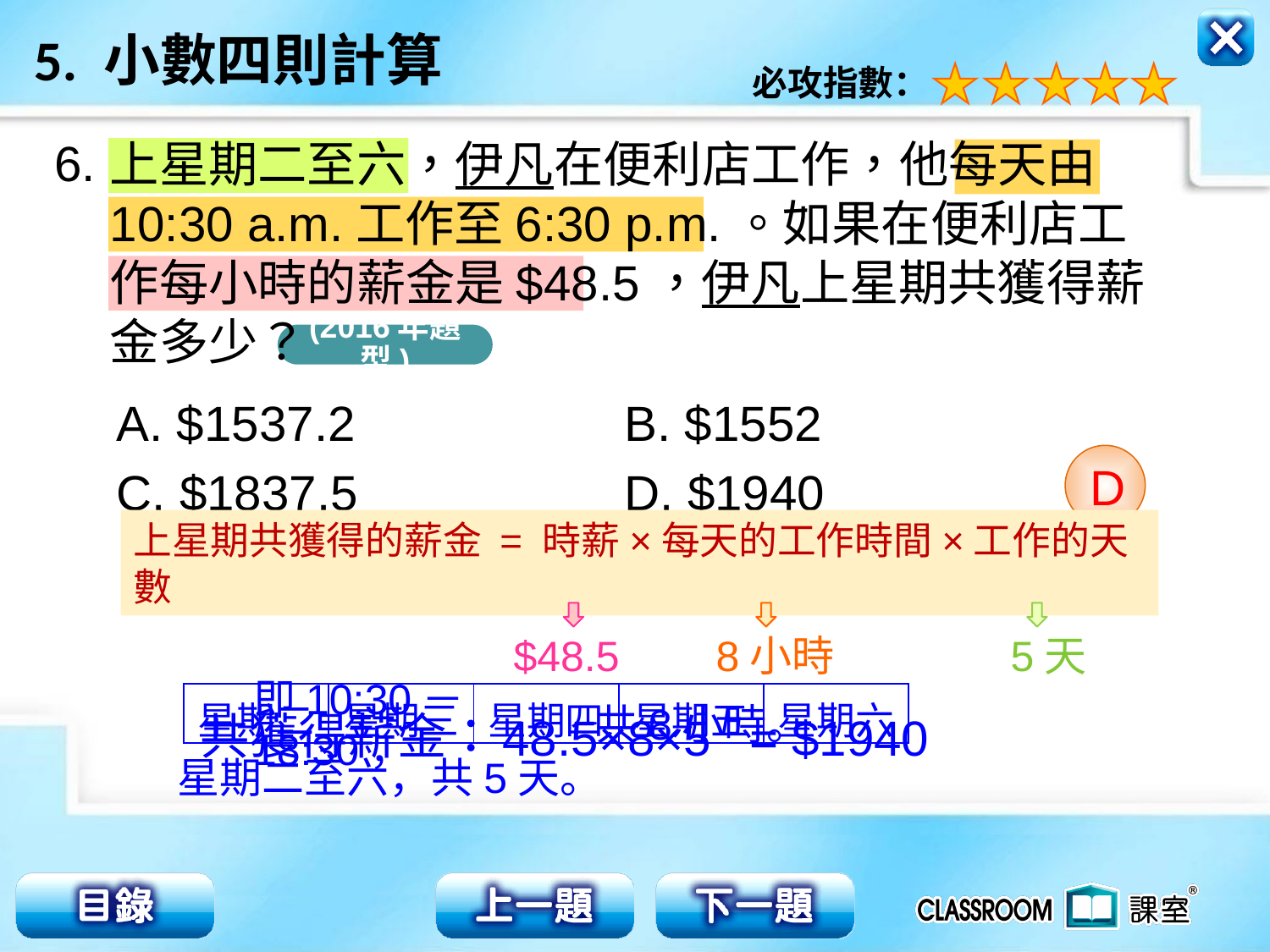

6.
上星期二至六，伊凡在便利店工作，他每天由10:30 a.m.工作至6:30 p.m.。如果在便利店工作每小時的薪金是$48.5，伊凡上星期共獲得薪金多少？

(2016年題型)
A. $1537.2 			B. $1552
C. $1837.5 		D. $1940

D
上星期共獲得的薪金 = 時薪×每天的工作時間×工作的天數

$48.5
8小時
5天
| 星期二 | 星期三 | 星期四 | 星期五 | 星期六 |
| --- | --- | --- | --- | --- |
即10:30－18:30，
共8小時。
共獲得薪金：
48.5×8×5
= $1940
星期二至六，共5天。